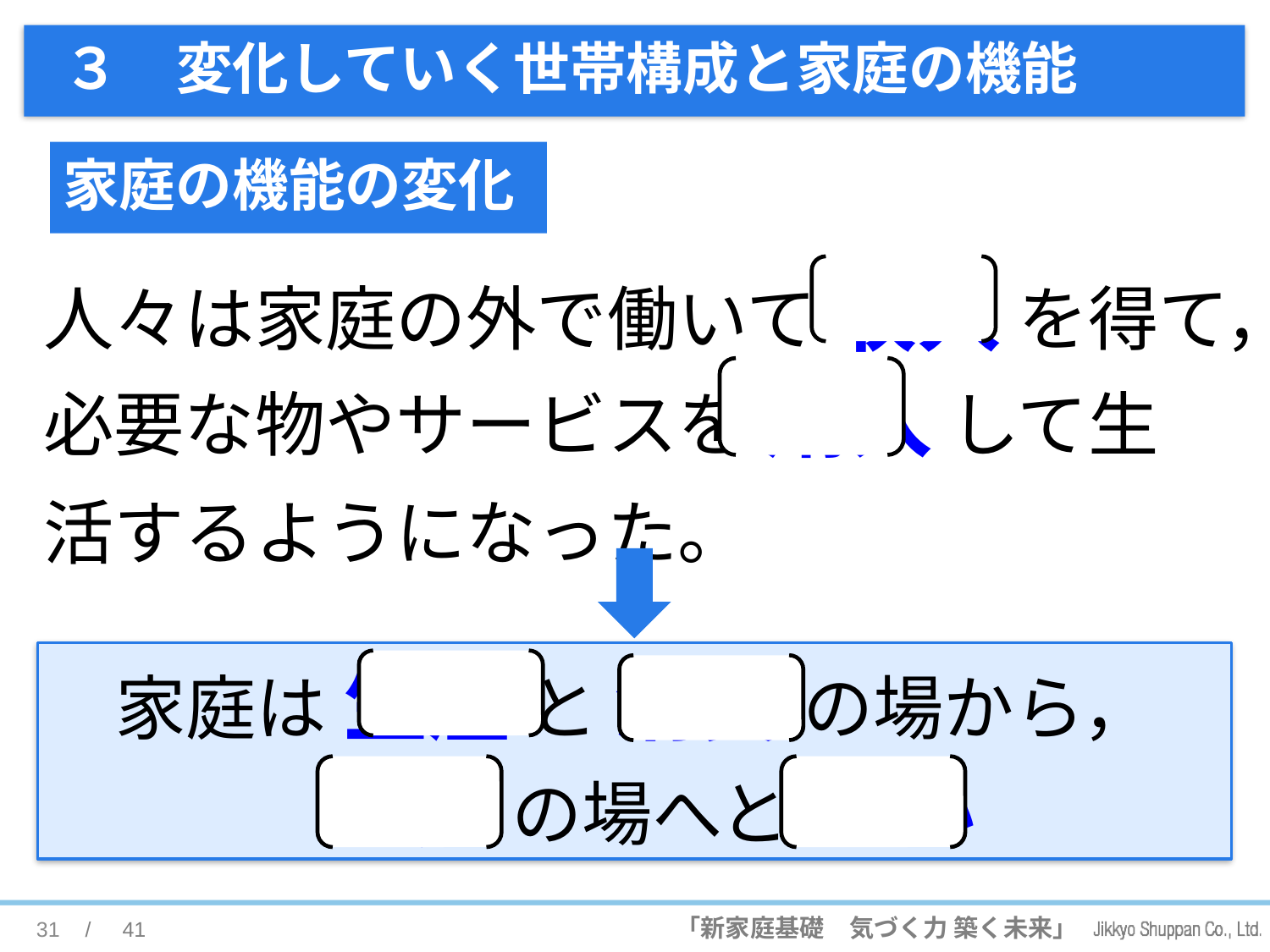

# ３　変化していく世帯構成と家庭の機能
家庭の機能の変化
人々は家庭の外で働いて 収入 を得て，必要な物やサービスを 購入 して生活するようになった。

家庭は 生産 と 消費 の場から，
 消費 の場へと 縮小

31